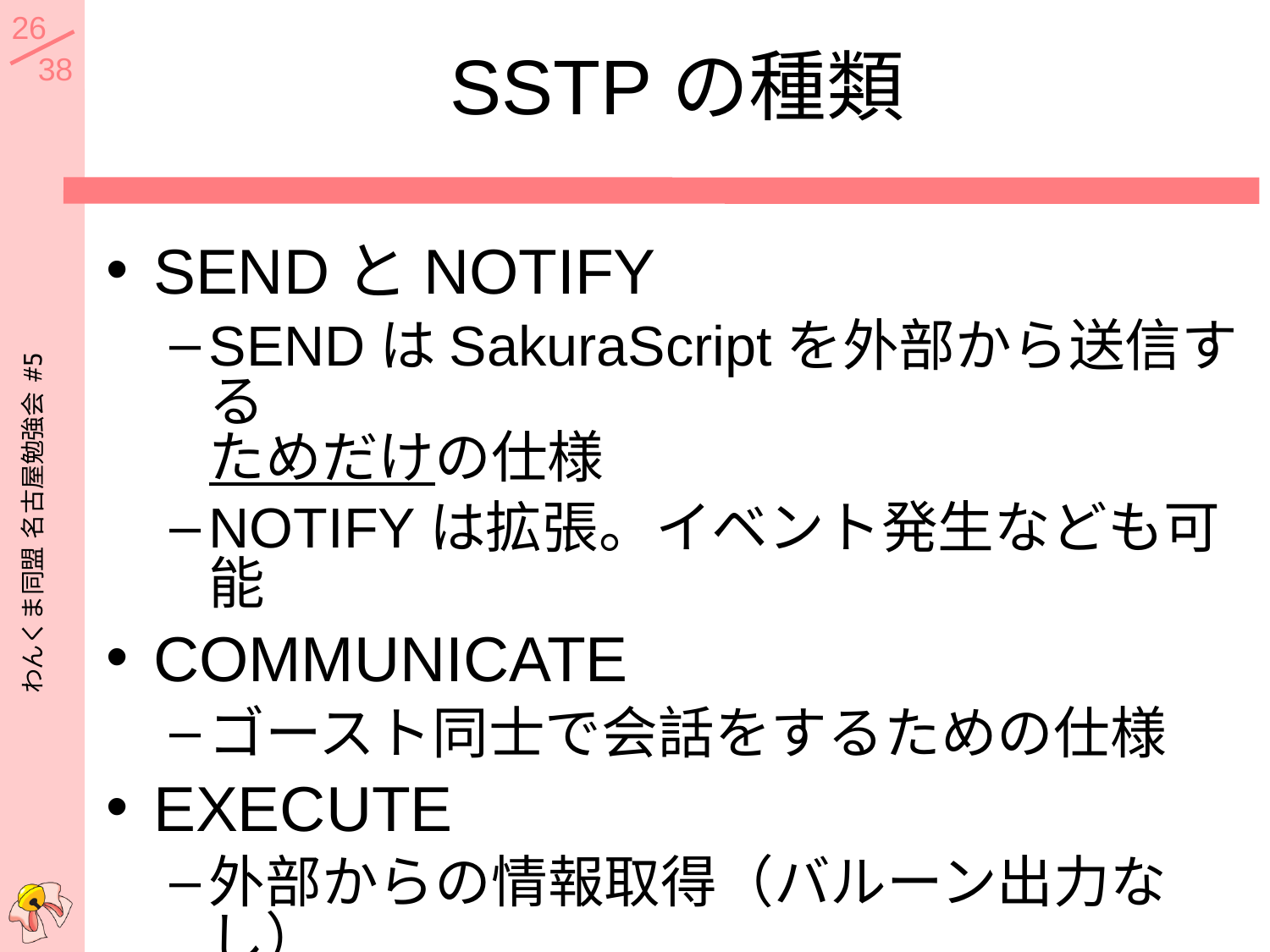

# SSTPの種類

SENDとNOTIFY
SENDはSakuraScriptを外部から送信する
ためだけの仕様
NOTIFYは拡張。イベント発生なども可能
COMMUNICATE
ゴースト同士で会話をするための仕様
EXECUTE
外部からの情報取得（バルーン出力なし）
GIVE
外部からの学習情報（バルーン出力なし）
わんくま同盟 名古屋勉強会 #5